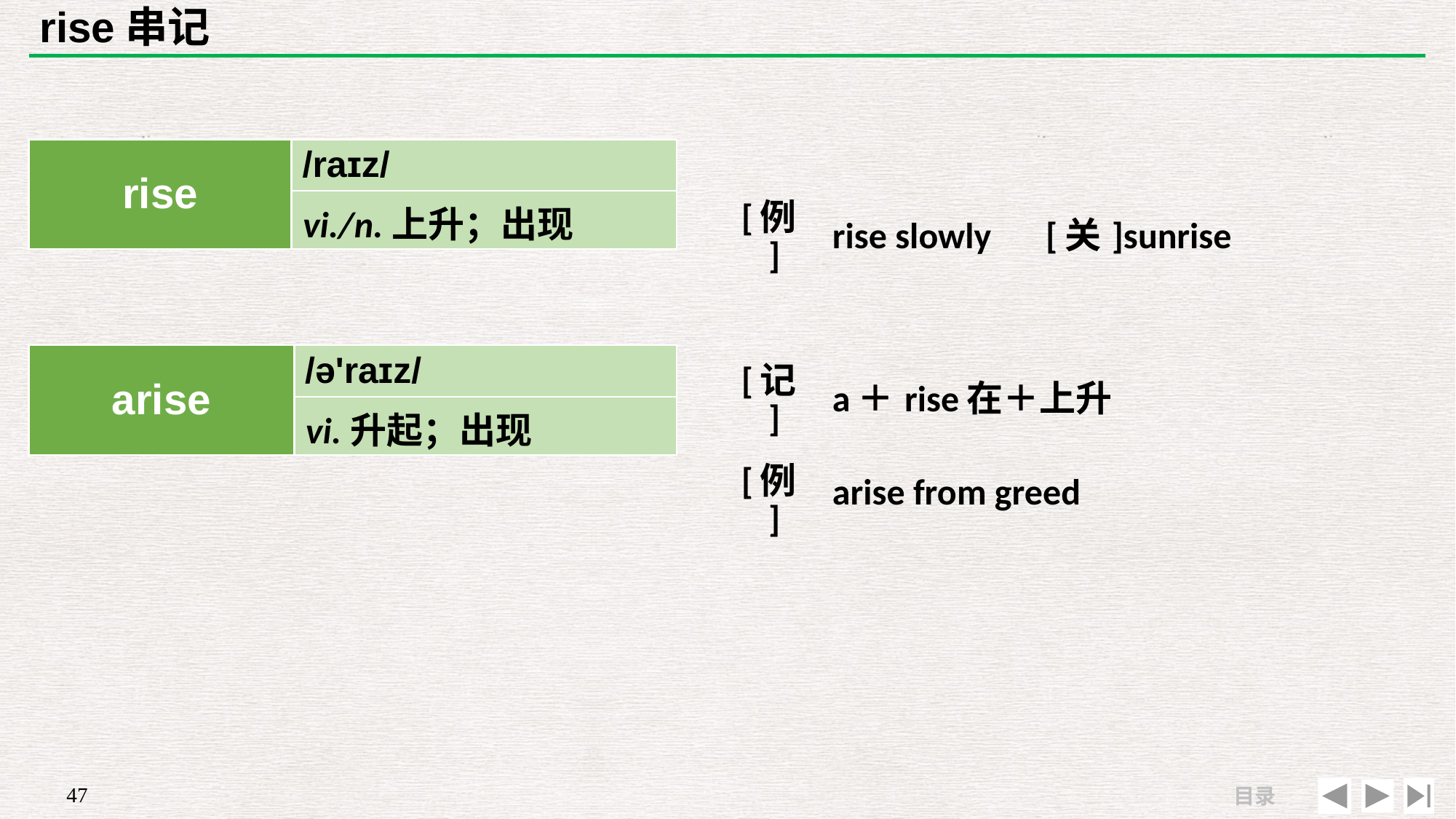

# rise串记

|  |  |
| --- | --- |
| [例] | rise slowly　[关]sunrise |
| rise | /raɪz/ |
| --- | --- |
|  |  |
vi./n.上升；出现
| arise | /ə'raɪz/ |
| --- | --- |
|  |  |
| [记] | a＋rise在＋上升 |
| --- | --- |
| [例] | arise from greed |
vi.升起；出现